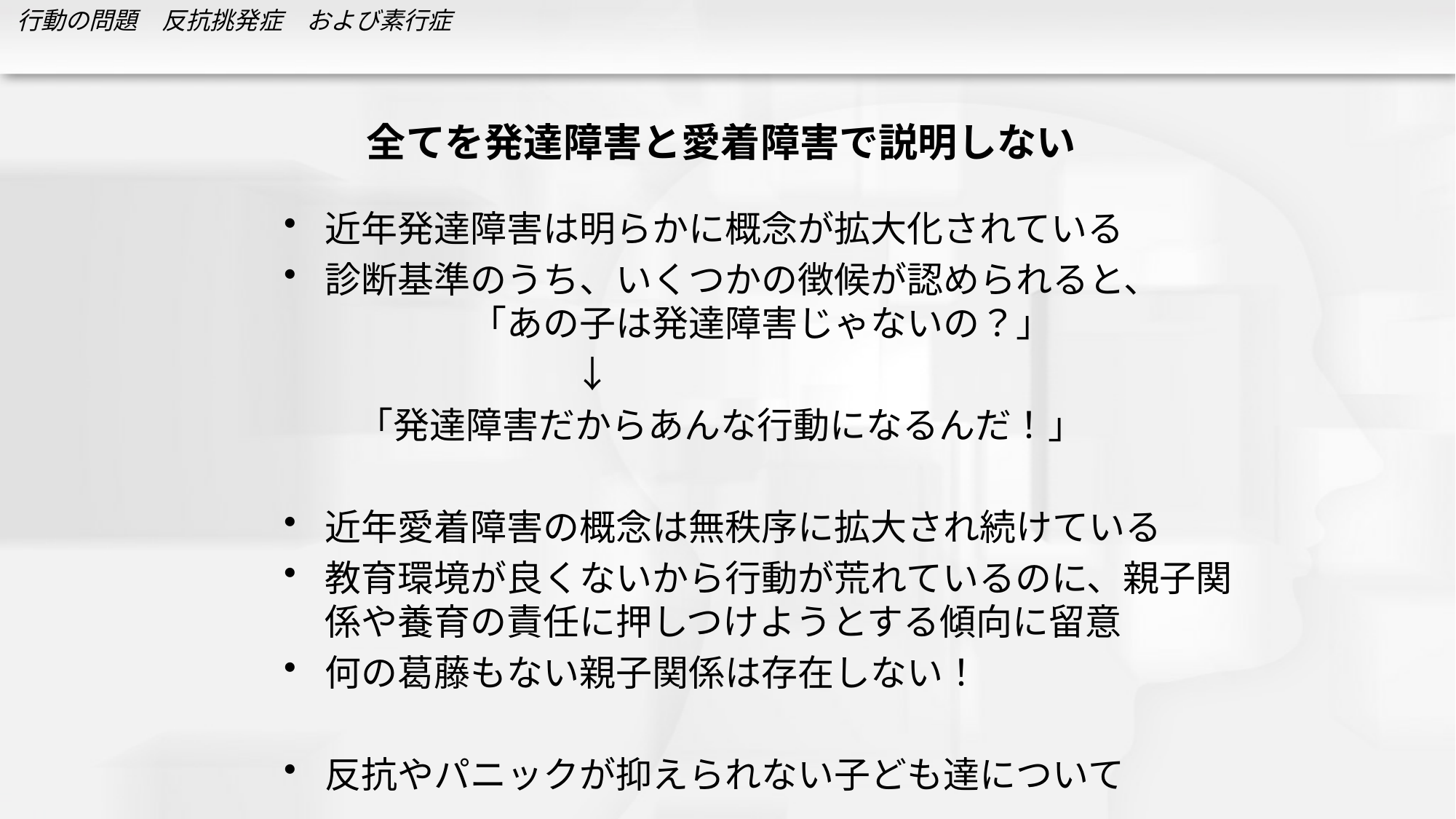

# 全てを発達障害と愛着障害で説明しない
近年発達障害は明らかに概念が拡大化されている
診断基準のうち、いくつかの徴候が認められると、　　　　　　「あの子は発達障害じゃないの？」
　　　　　　　　↓
　　「発達障害だからあんな行動になるんだ！」

近年愛着障害の概念は無秩序に拡大され続けている
教育環境が良くないから行動が荒れているのに、親子関係や養育の責任に押しつけようとする傾向に留意
何の葛藤もない親子関係は存在しない！

反抗やパニックが抑えられない子ども達について